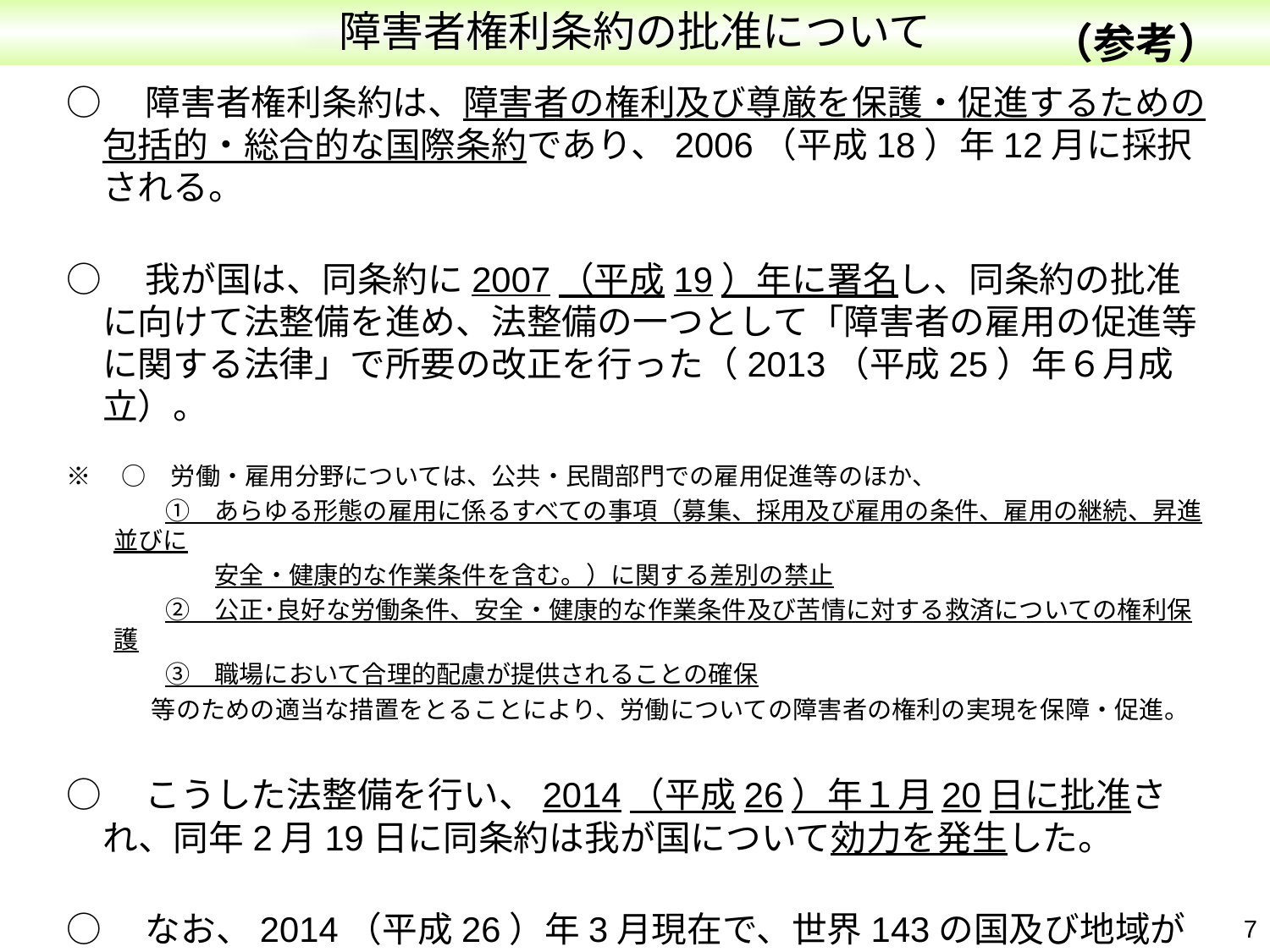

# 障害者権利条約の批准について

（参考）
○　障害者権利条約は、障害者の権利及び尊厳を保護・促進するための包括的・総合的な国際条約であり、2006（平成18）年12月に採択される。

○　我が国は、同条約に2007（平成19）年に署名し、同条約の批准に向けて法整備を進め、法整備の一つとして「障害者の雇用の促進等に関する法律」で所要の改正を行った（2013（平成25）年６月成立）。

※　○　労働・雇用分野については、公共・民間部門での雇用促進等のほか、
　　　　①　あらゆる形態の雇用に係るすべての事項（募集、採用及び雇用の条件、雇用の継続、昇進並びに
　　　　　　安全・健康的な作業条件を含む。）に関する差別の禁止
　　　　②　公正･良好な労働条件、安全・健康的な作業条件及び苦情に対する救済についての権利保護
　　　　③　職場において合理的配慮が提供されることの確保
　 　　 等のための適当な措置をとることにより、労働についての障害者の権利の実現を保障・促進。

○　こうした法整備を行い、2014（平成26）年１月20日に批准され、同年2月19日に同条約は我が国について効力を発生した。

○　なお、2014（平成26）年3月現在で、世界143の国及び地域が批准している。
7